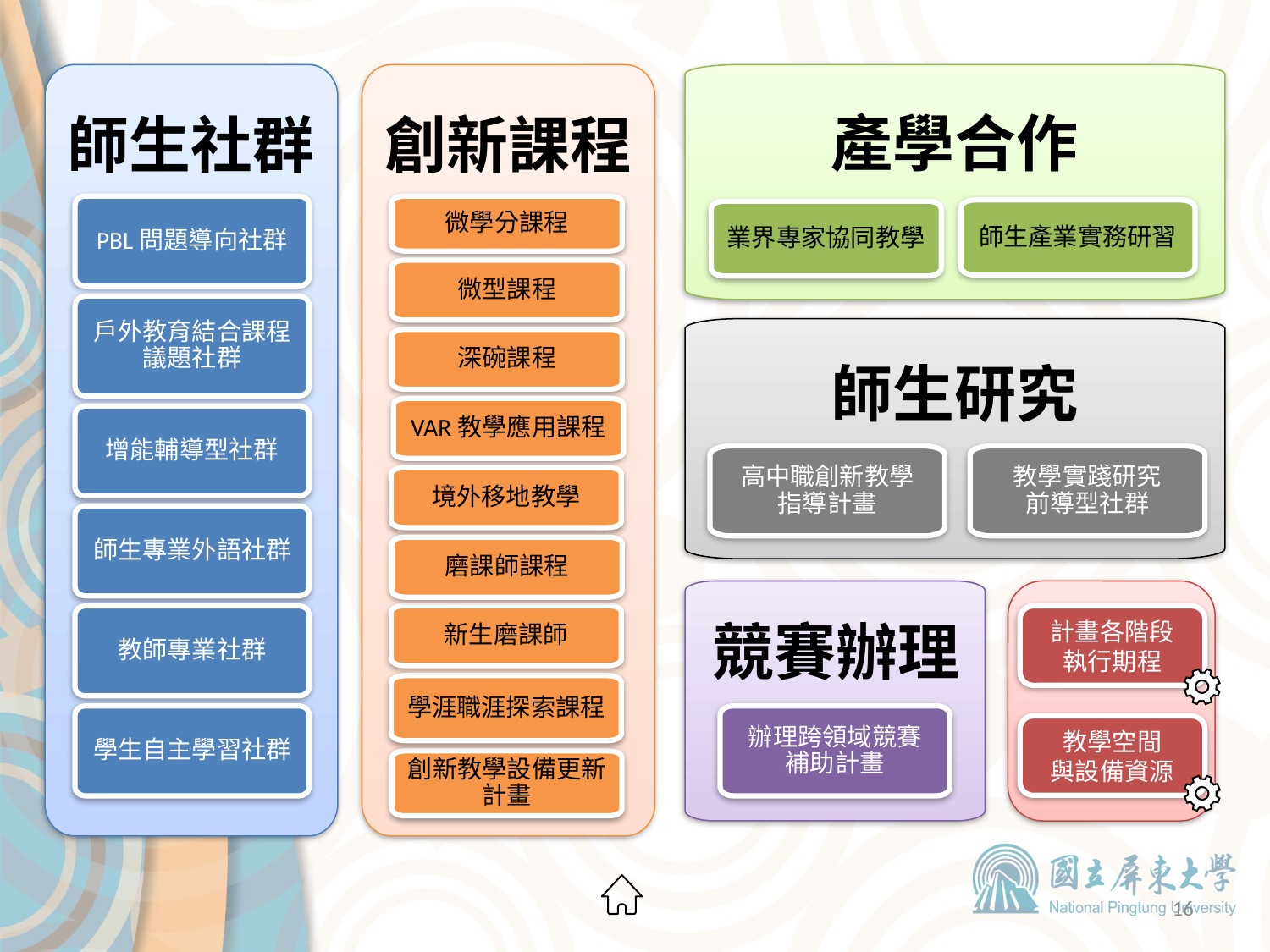

# 方案類別

產學合作
師生社群
創新課程
PBL問題導向社群
微學分課程
師生產業實務研習
業界專家協同教學
微型課程
戶外教育結合課程議題社群

深碗課程
師生研究
VAR教學應用課程
增能輔導型社群
高中職創新教學
指導計畫
教學實踐研究
前導型社群
境外移地教學
師生專業外語社群
磨課師課程

新生磨課師
教師專業社群
計畫各階段
執行期程
競賽辦理

學涯職涯探索課程
學生自主學習社群
辦理跨領域競賽
補助計畫
教學空間
與設備資源
創新教學設備更新計畫

16